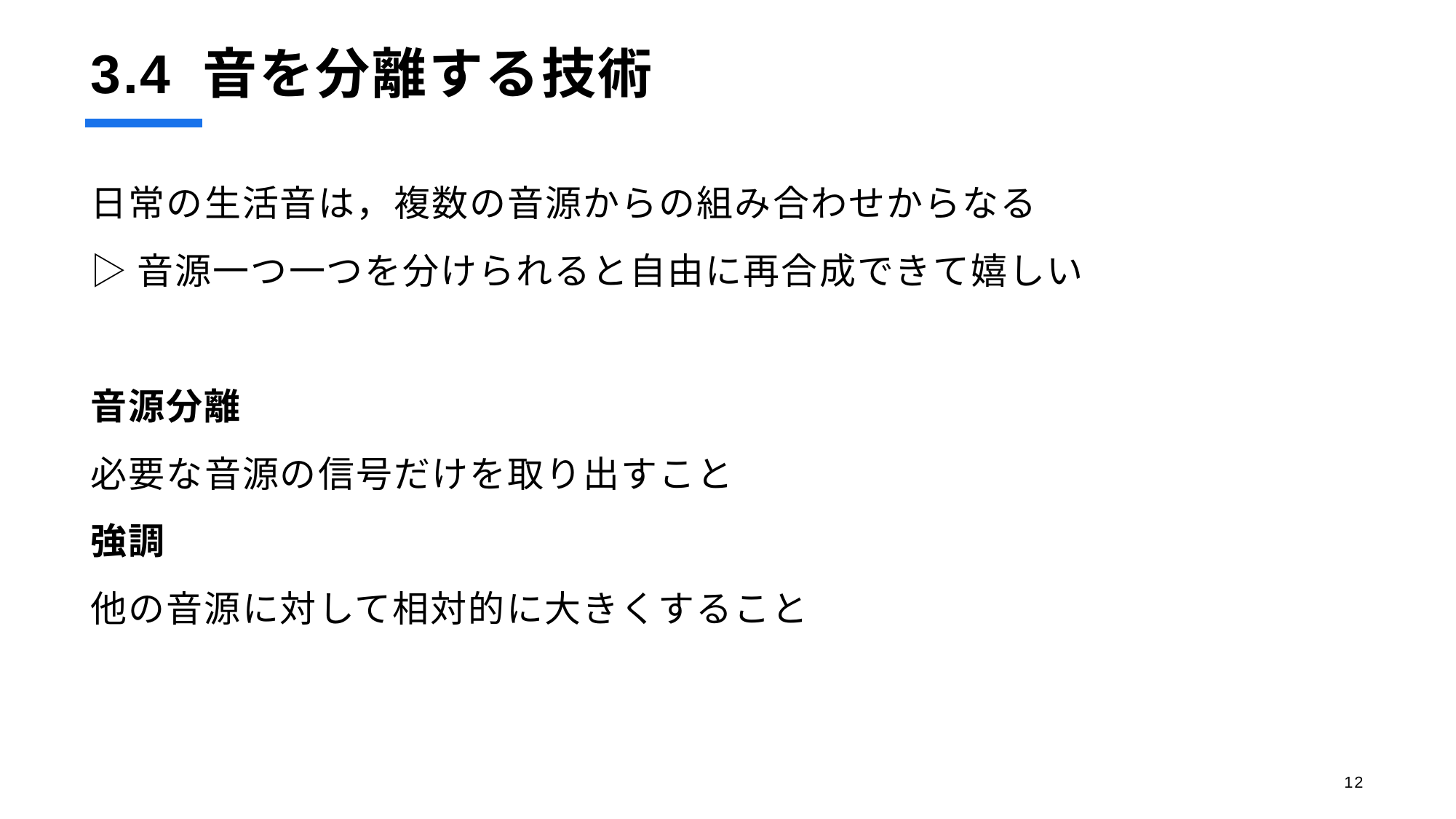

# 3.4 音を分離する技術
日常の生活音は，複数の音源からの組み合わせからなる
▷音源一つ一つを分けられると自由に再合成できて嬉しい

音源分離
必要な音源の信号だけを取り出すこと
強調
他の音源に対して相対的に大きくすること
12